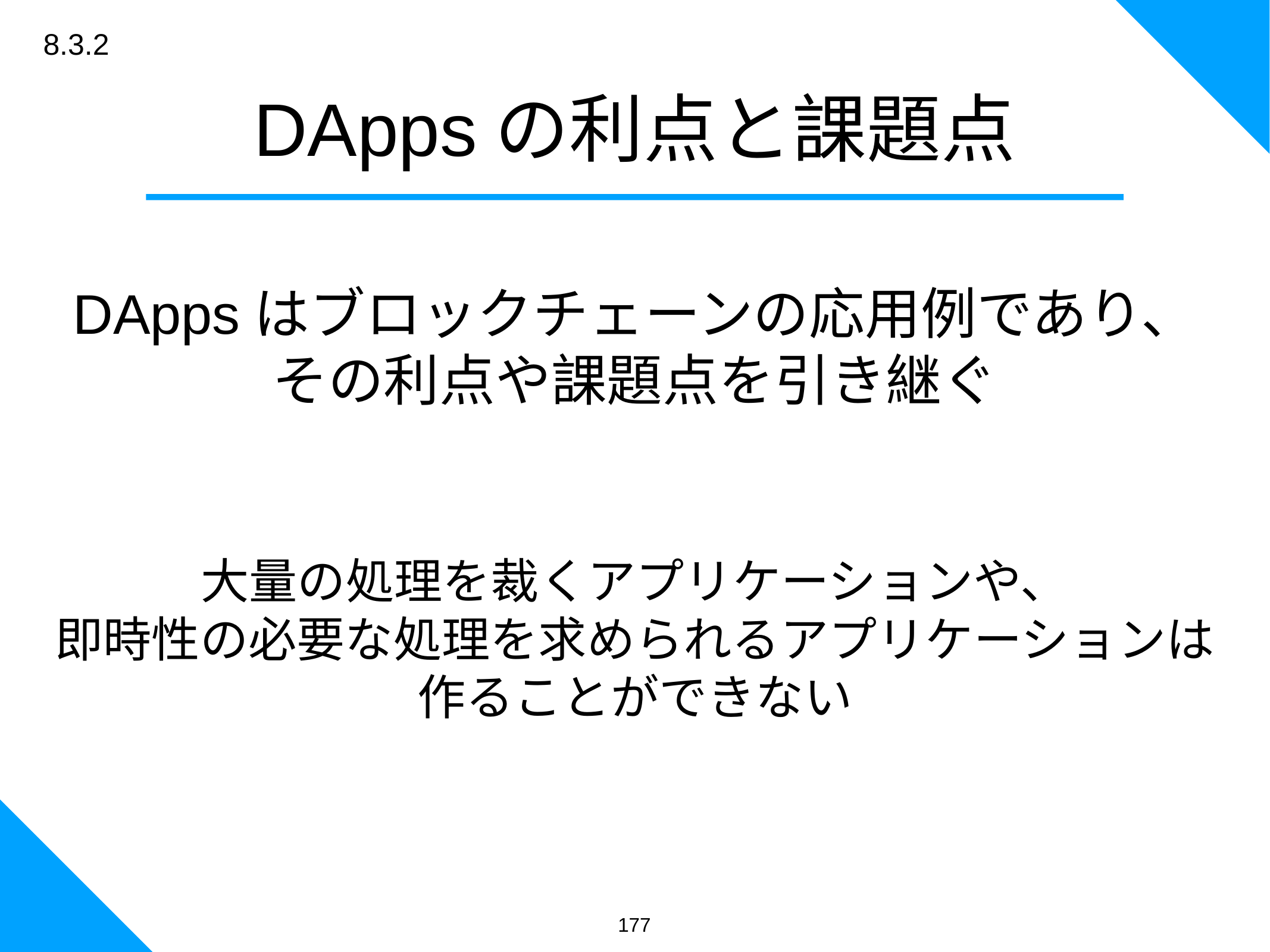

8.3.2
DAppsの利点と課題点
DAppsはブロックチェーンの応用例であり、
その利点や課題点を引き継ぐ
大量の処理を裁くアプリケーションや、
即時性の必要な処理を求められるアプリケーションは
作ることができない
177